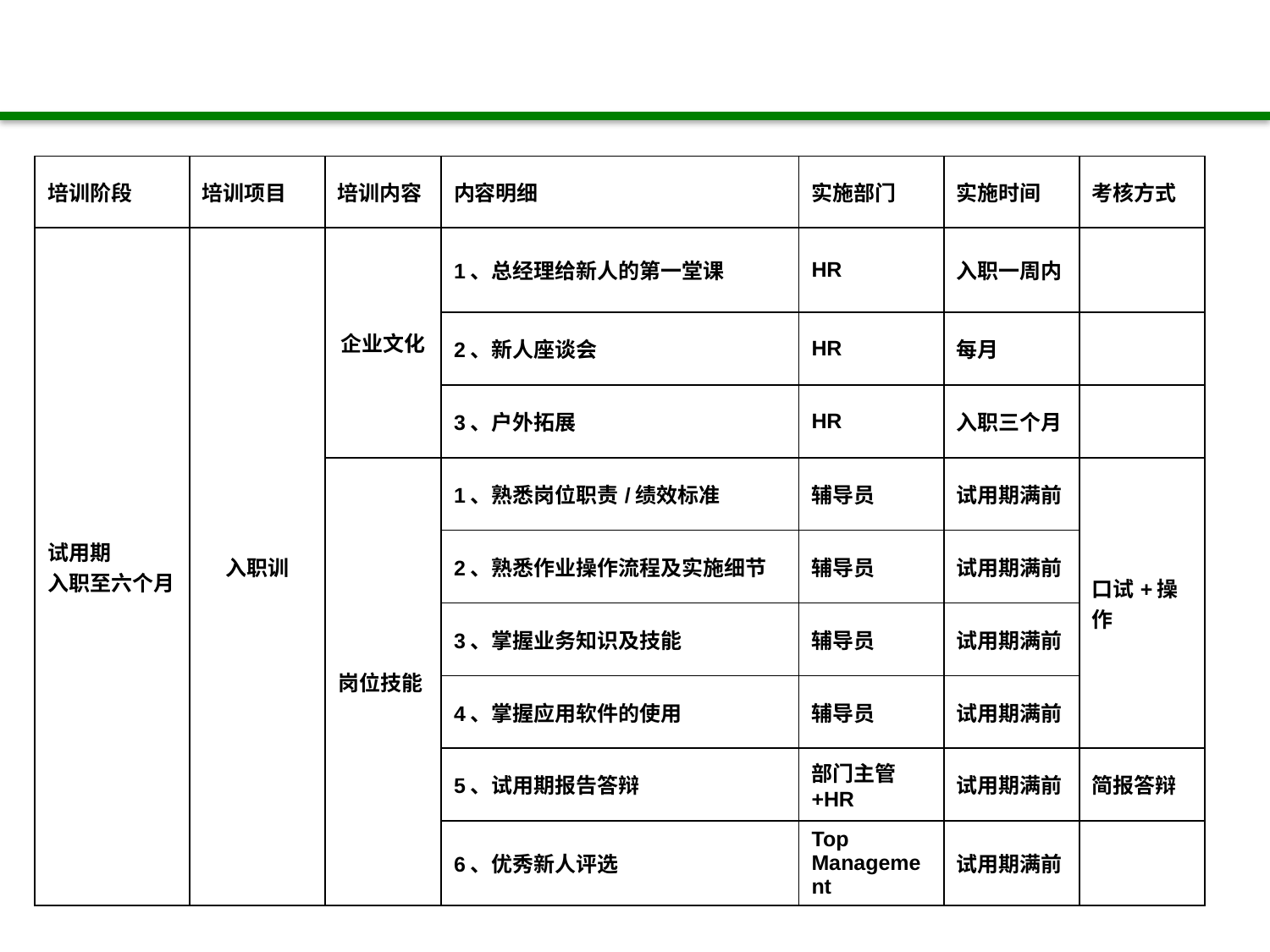

| 培训阶段 | 培训项目 | 培训内容 | 内容明细 | 实施部门 | 实施时间 | 考核方式 |
| --- | --- | --- | --- | --- | --- | --- |
| 试用期 入职至六个月 | 入职训 | 企业文化 | 1、总经理给新人的第一堂课 | HR | 入职一周内 |  |
|  |  |  | 2、新人座谈会 | HR | 每月 |  |
|  |  |  | 3、户外拓展 | HR | 入职三个月 |  |
|  |  | 岗位技能 | 1、熟悉岗位职责/绩效标准 | 辅导员 | 试用期满前 | 口试+操作 |
|  |  |  | 2、熟悉作业操作流程及实施细节 | 辅导员 | 试用期满前 |  |
|  |  |  | 3、掌握业务知识及技能 | 辅导员 | 试用期满前 |  |
|  |  |  | 4、掌握应用软件的使用 | 辅导员 | 试用期满前 |  |
|  |  |  | 5、试用期报告答辩 | 部门主管+HR | 试用期满前 | 简报答辩 |
|  |  |  | 6、优秀新人评选 | Top Management | 试用期满前 |  |
13